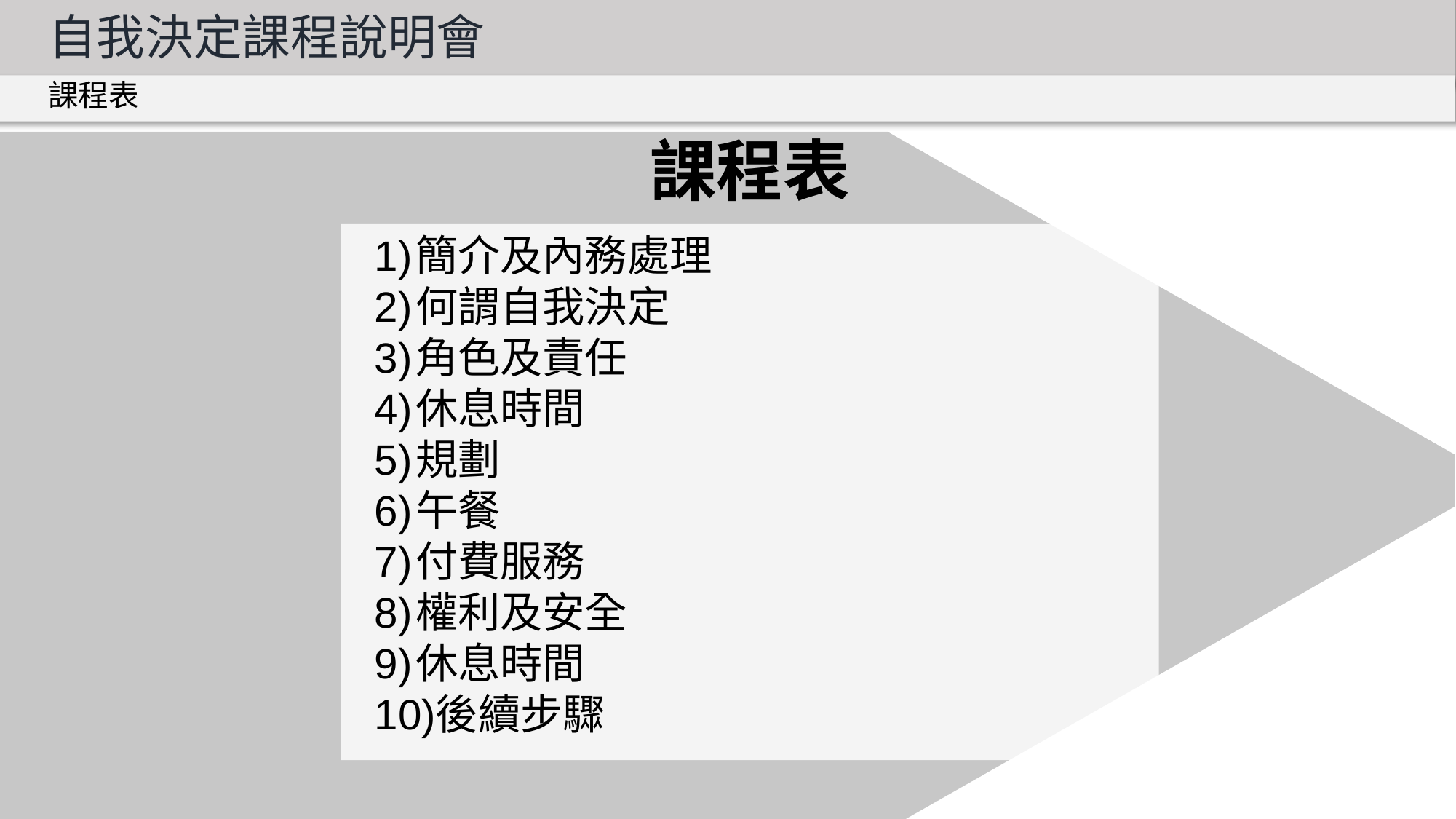

自我決定課程說明會
課程表
課程表

簡介及內務處理
何謂自我決定
角色及責任
休息時間
規劃
午餐
付費服務
權利及安全
休息時間
後續步驟